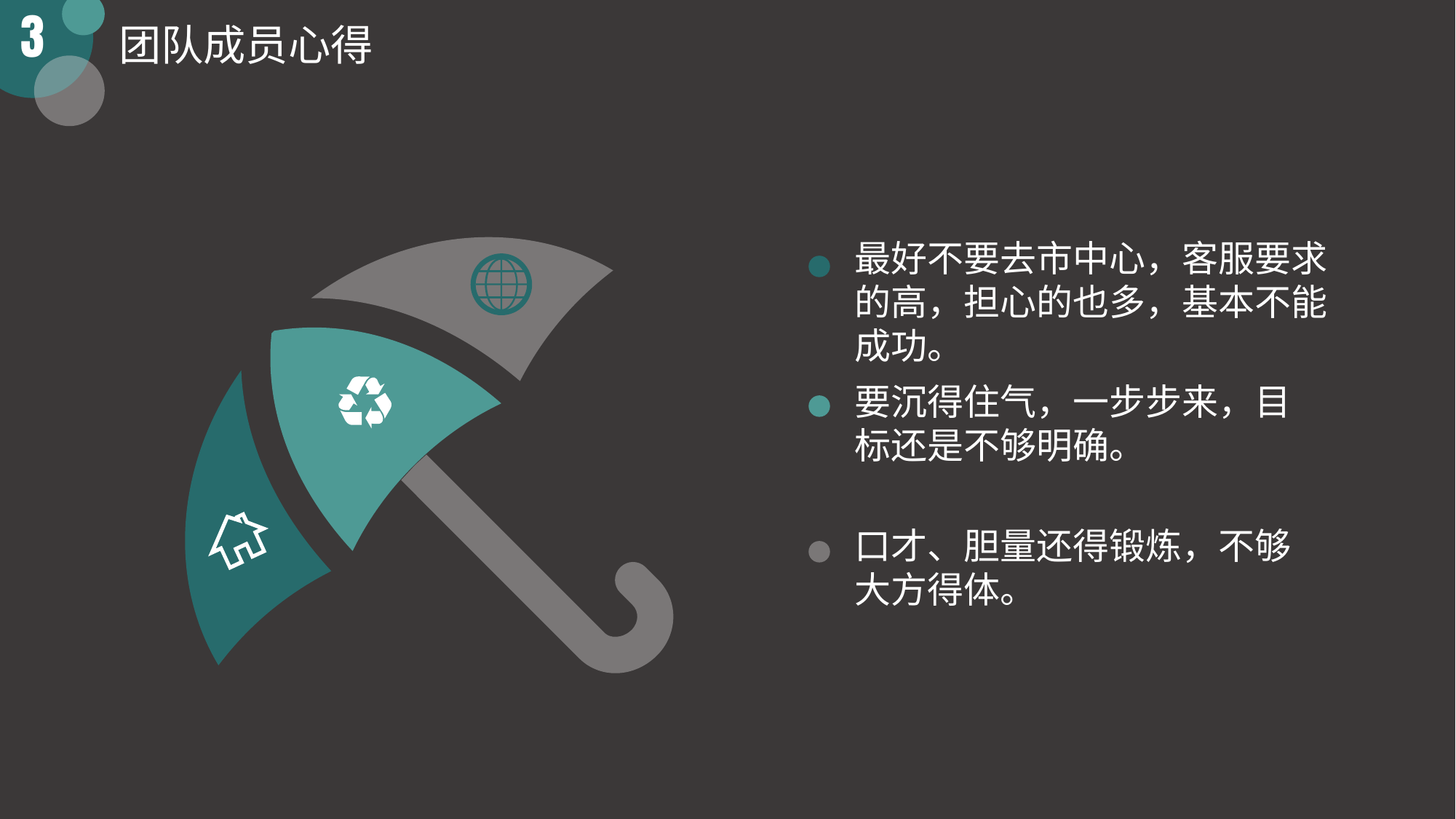

3

团队成员心得

最好不要去市中心，客服要求的高，担心的也多，基本不能成功。

要沉得住气，一步步来，目标还是不够明确。

口才、胆量还得锻炼，不够大方得体。